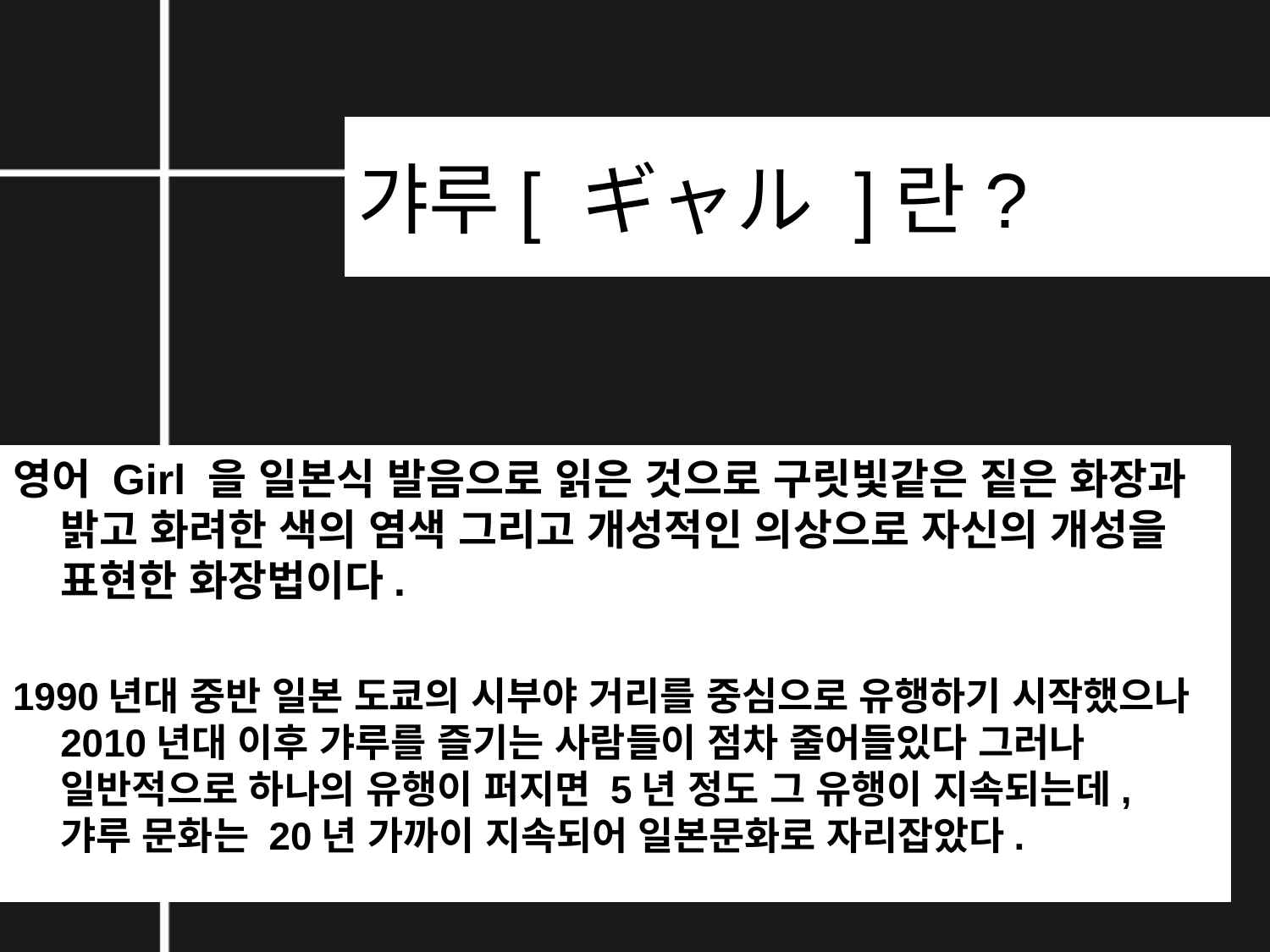

# 갸루[ ギャル ]란?
영어 Girl 을 일본식 발음으로 읽은 것으로 구릿빛같은 짙은 화장과 밝고 화려한 색의 염색 그리고 개성적인 의상으로 자신의 개성을 표현한 화장법이다.

1990년대 중반 일본 도쿄의 시부야 거리를 중심으로 유행하기 시작했으나 2010년대 이후 갸루를 즐기는 사람들이 점차 줄어들있다 그러나 일반적으로 하나의 유행이 퍼지면 5년 정도 그 유행이 지속되는데, 갸루 문화는 20년 가까이 지속되어 일본문화로 자리잡았다.